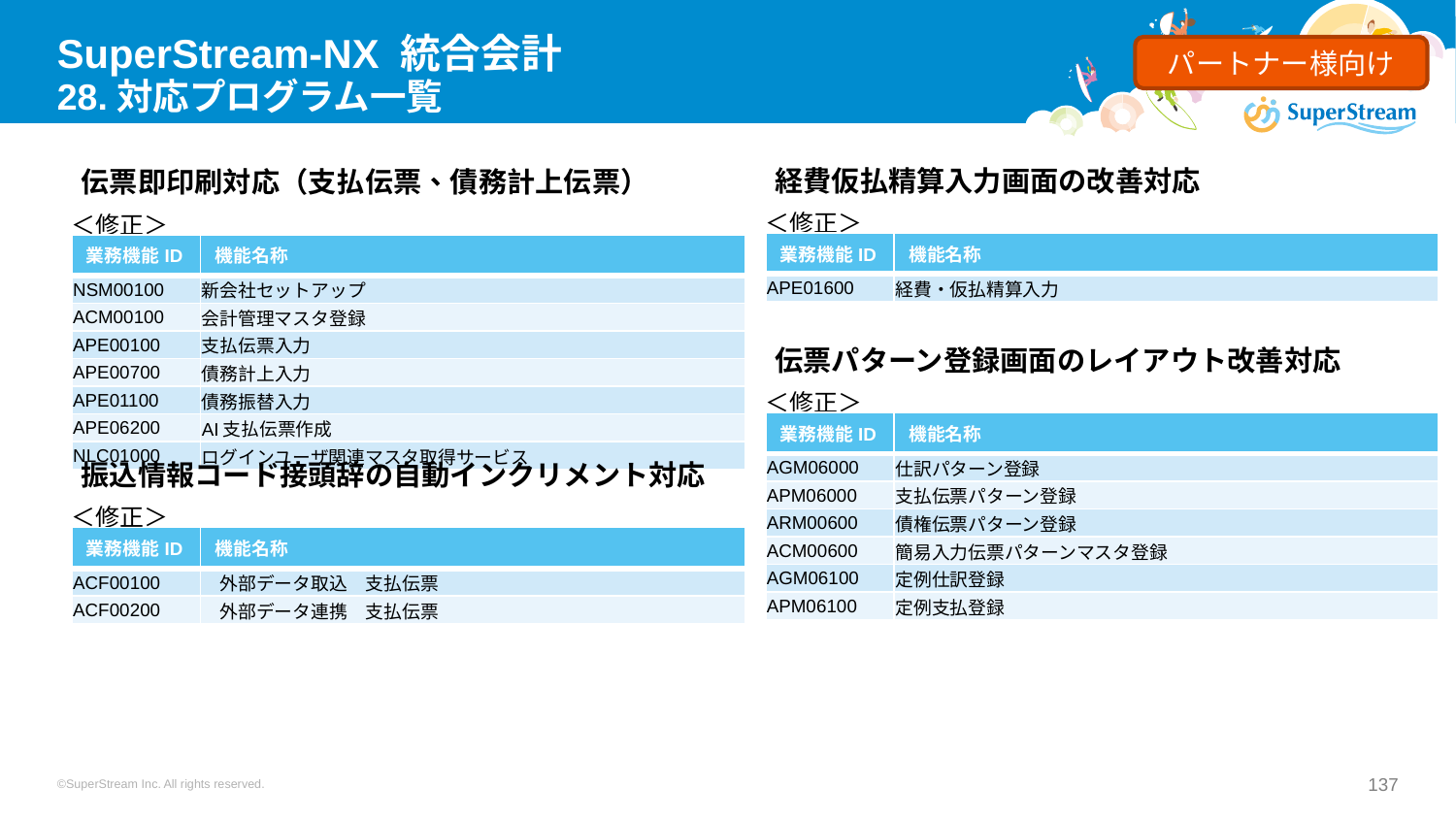

# SuperStream-NX 統合会計 28.対応プログラム一覧
パートナー様向け
経費仮払精算入力画面の改善対応
伝票即印刷対応（支払伝票、債務計上伝票）
＜修正＞
＜修正＞
| 業務機能ID | 機能名称 |
| --- | --- |
| APE01600 | 経費・仮払精算入力 |
| 業務機能ID | 機能名称 |
| --- | --- |
| NSM00100 | 新会社セットアップ |
| ACM00100 | 会計管理マスタ登録 |
| APE00100 | 支払伝票入力 |
| APE00700 | 債務計上入力 |
| APE01100 | 債務振替入力 |
| APE06200 | AI支払伝票作成 |
| NLC01000 | ログインユーザ関連マスタ取得サービス |
伝票パターン登録画面のレイアウト改善対応
＜修正＞
| 業務機能ID | 機能名称 |
| --- | --- |
| AGM06000 | 仕訳パターン登録 |
| APM06000 | 支払伝票パターン登録 |
| ARM00600 | 債権伝票パターン登録 |
| ACM00600 | 簡易入力伝票パターンマスタ登録 |
| AGM06100 | 定例仕訳登録 |
| APM06100 | 定例支払登録 |
振込情報コード接頭辞の自動インクリメント対応
＜修正＞
| 業務機能ID | 機能名称 |
| --- | --- |
| ACF00100 | 外部データ取込　支払伝票 |
| ACF00200 | 外部データ連携　支払伝票 |
©SuperStream Inc. All rights reserved.
137